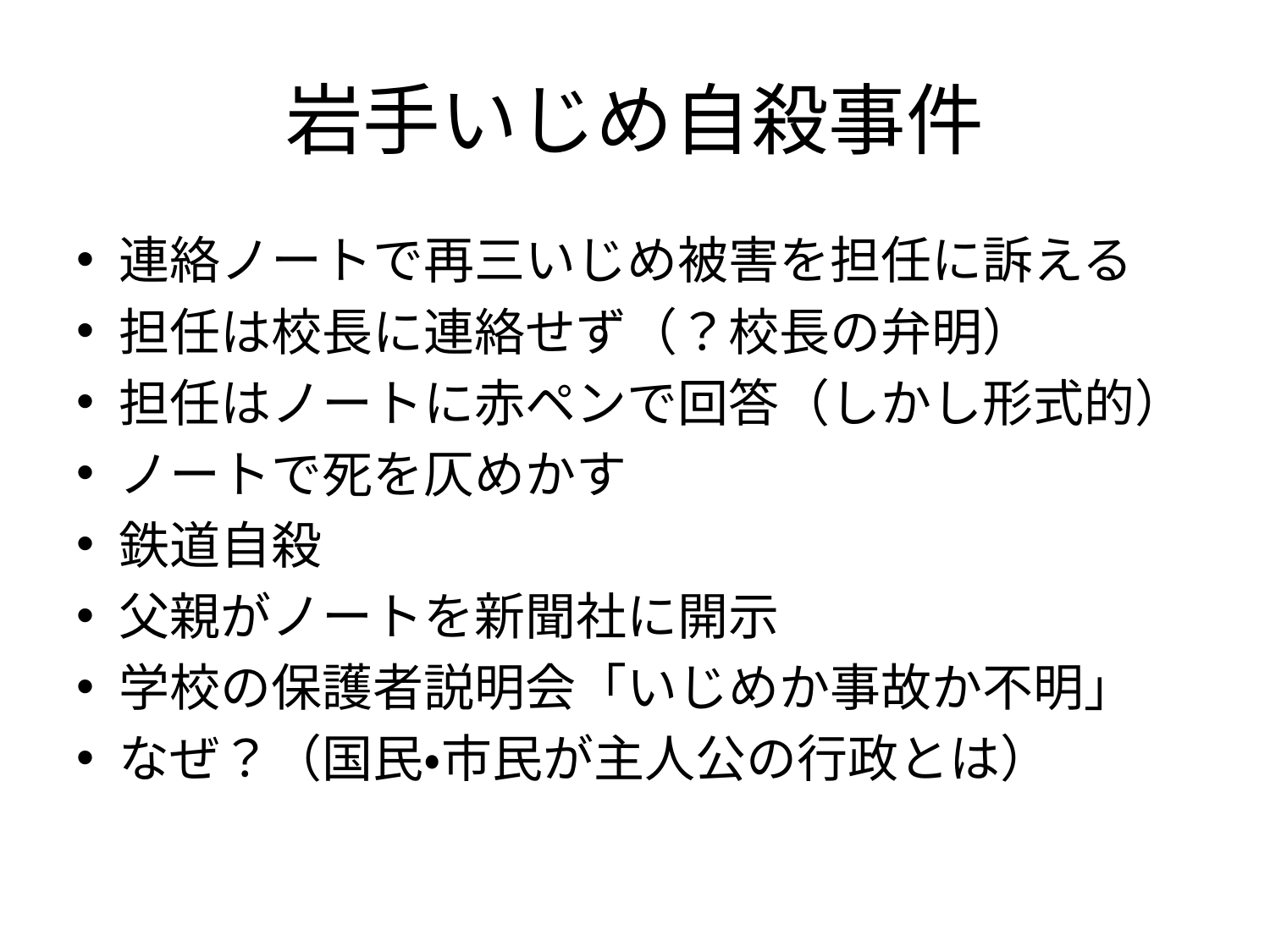

# 岩手いじめ自殺事件
連絡ノートで再三いじめ被害を担任に訴える
担任は校長に連絡せず（？校長の弁明）
担任はノートに赤ペンで回答（しかし形式的）
ノートで死を仄めかす
鉄道自殺
父親がノートを新聞社に開示
学校の保護者説明会「いじめか事故か不明」
なぜ？（国民・市民が主人公の行政とは）